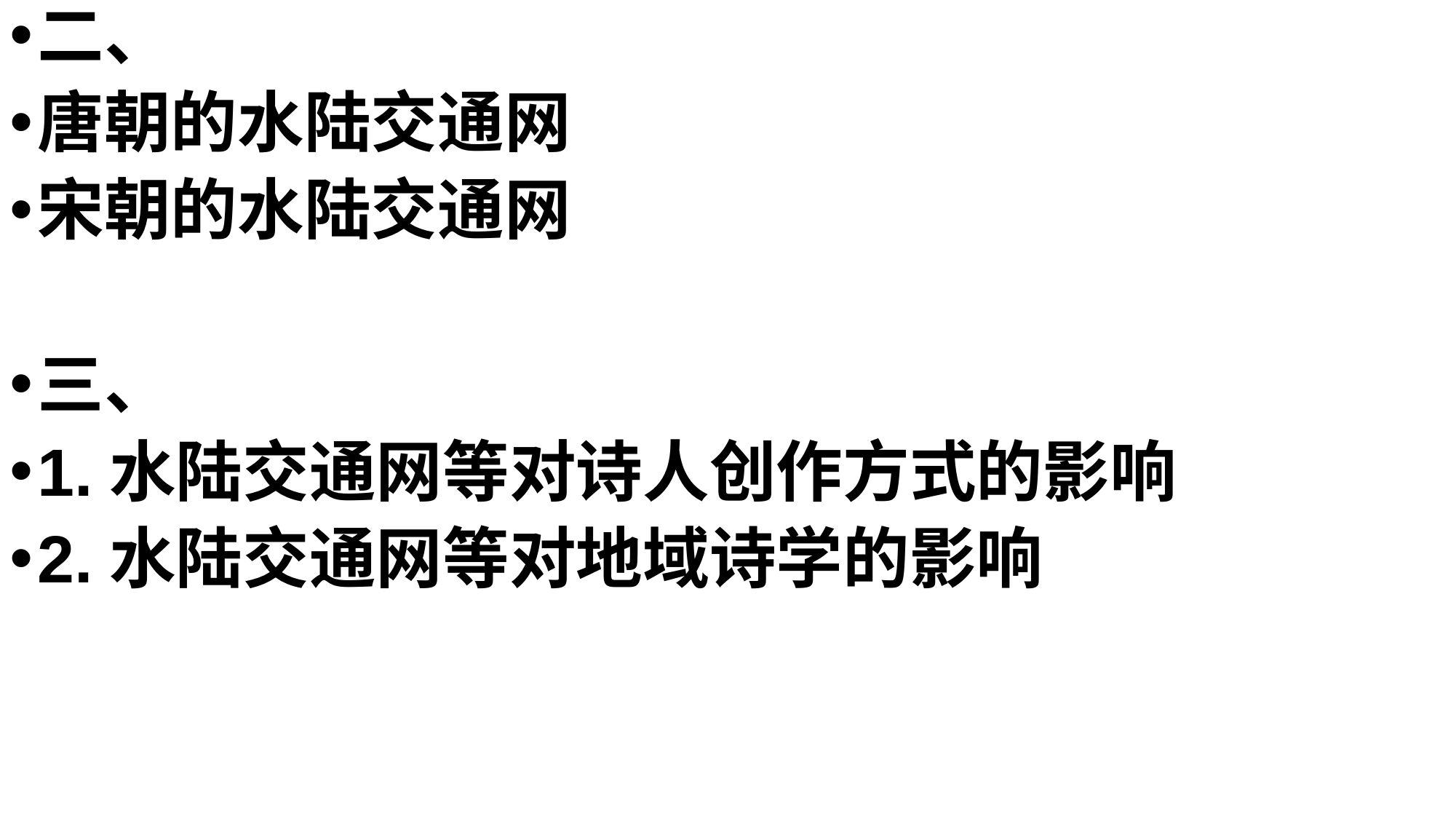

二、
唐朝的水陆交通网
宋朝的水陆交通网

三、
1.水陆交通网等对诗人创作方式的影响
2.水陆交通网等对地域诗学的影响